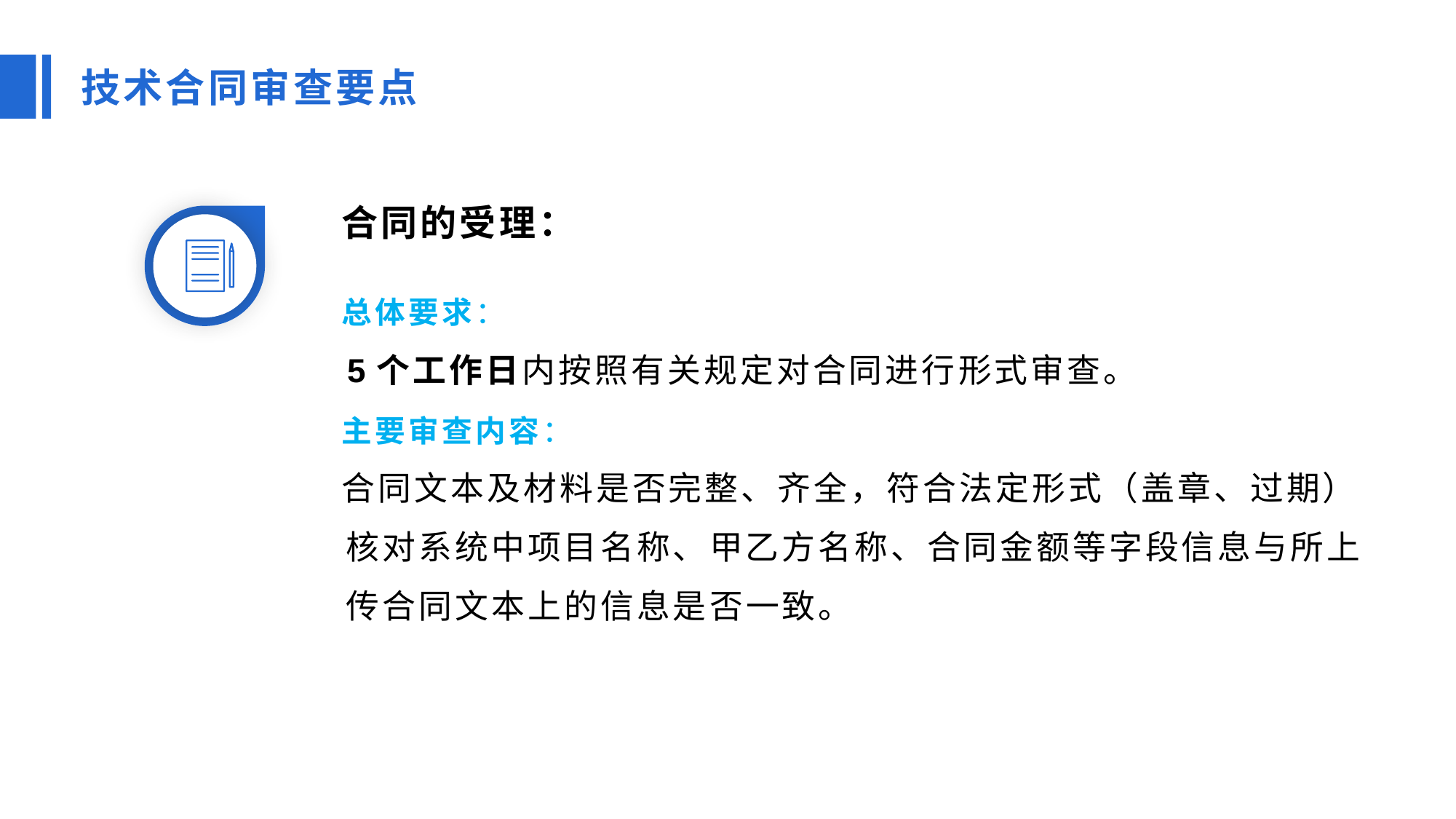

技术合同审查要点
 合同的受理：

     总体要求：
     5个工作日内按照有关规定对合同进行形式审查。
     主要审查内容：
     合同文本及材料是否完整、齐全，符合法定形式（盖章、过期）
     核对系统中项目名称、甲乙方名称、合同金额等字段信息与所上
     传合同文本上的信息是否一致。